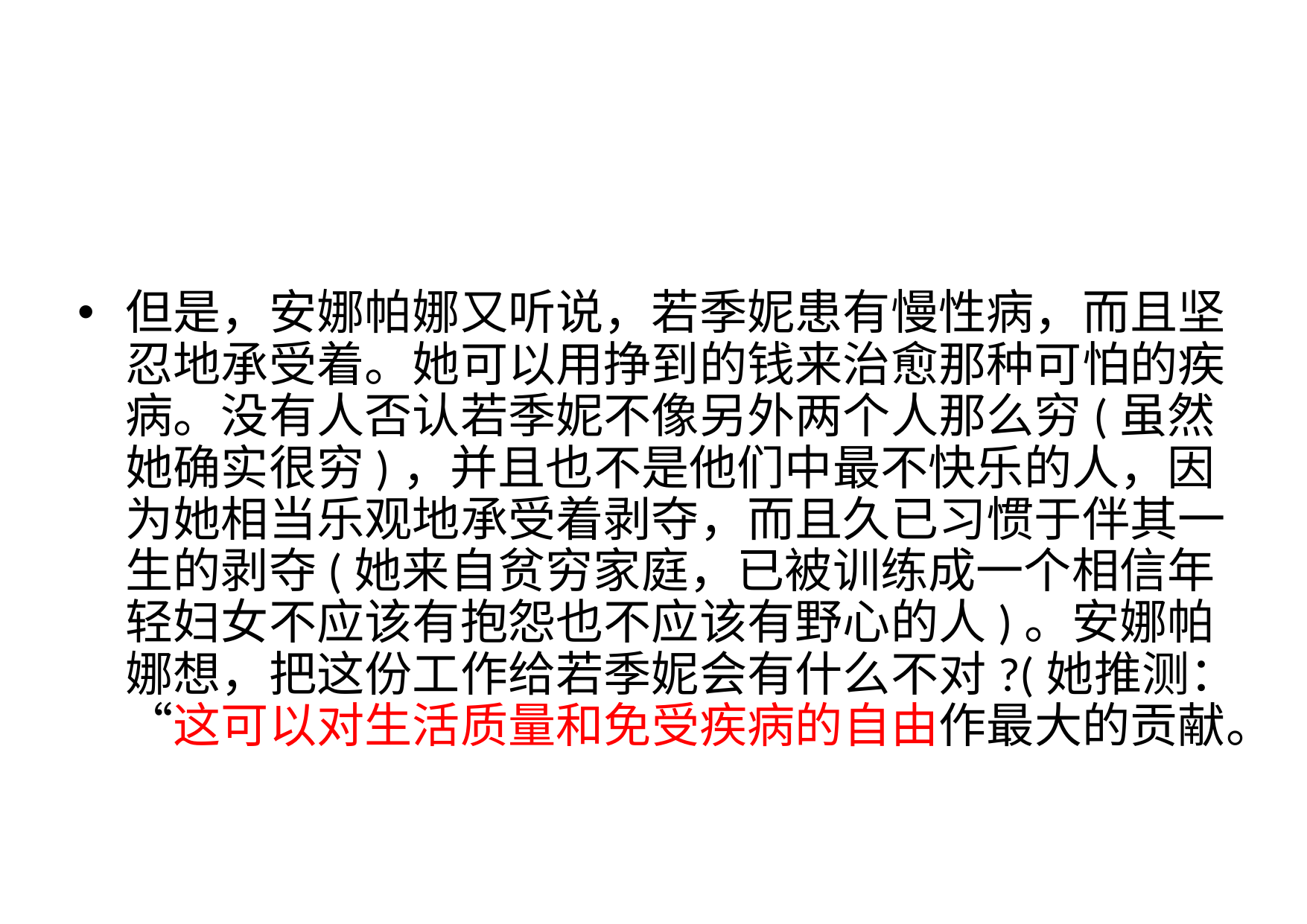

但是，安娜帕娜又听说，若季妮患有慢性病，而且坚忍地承受着。她可以用挣到的钱来治愈那种可怕的疾病。没有人否认若季妮不像另外两个人那么穷(虽然她确实很穷)，并且也不是他们中最不快乐的人，因为她相当乐观地承受着剥夺，而且久已习惯于伴其一生的剥夺(她来自贫穷家庭，已被训练成一个相信年轻妇女不应该有抱怨也不应该有野心的人)。安娜帕娜想，把这份工作给若季妮会有什么不对?(她推测：“这可以对生活质量和免受疾病的自由作最大的贡献。